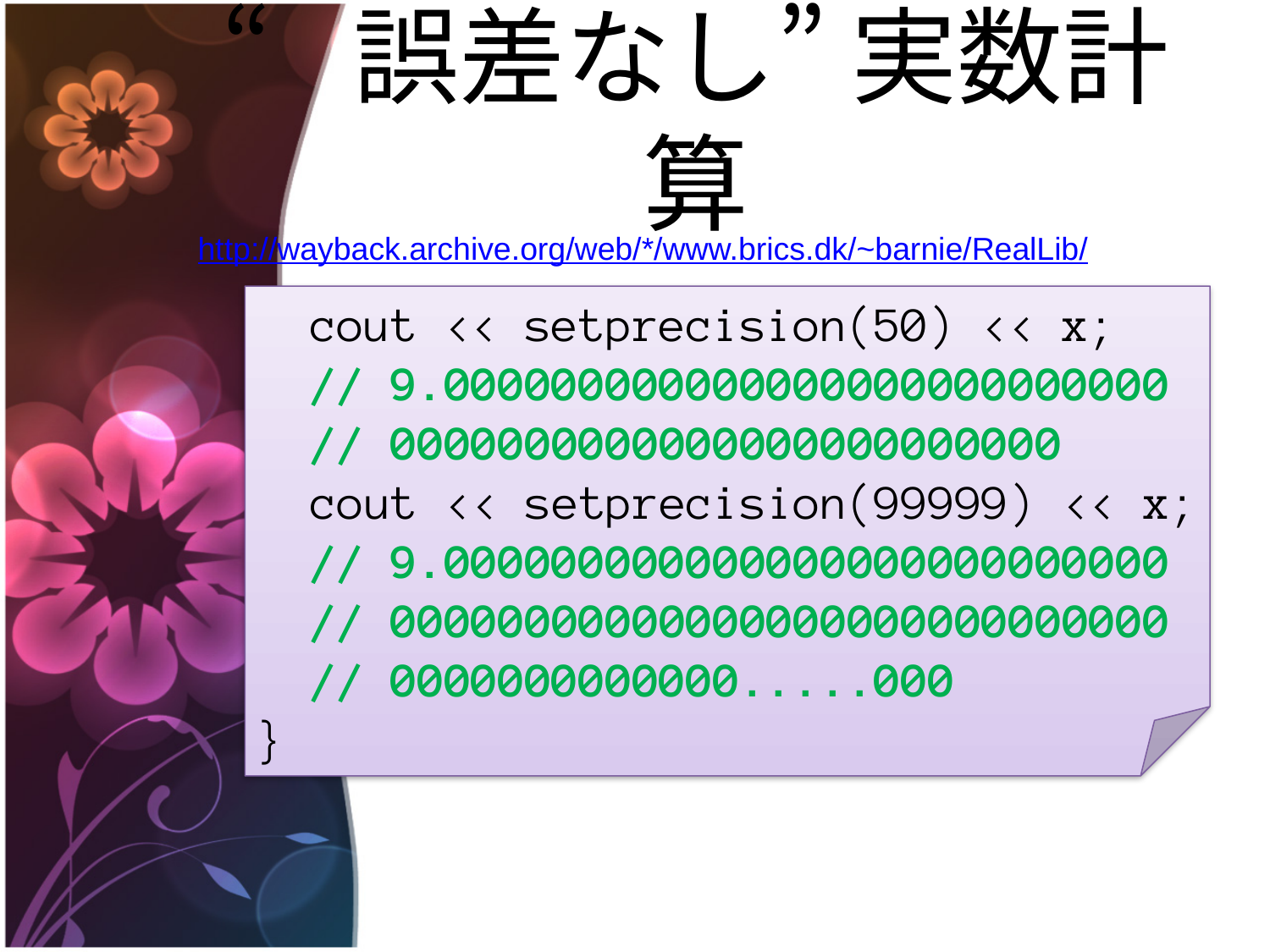

# “誤差なし” 実数計算
http://wayback.archive.org/web/*/www.brics.dk/~barnie/RealLib/
  cout << setprecision(50) << x;
  // 9.000000000000000000000000000
  // 0000000000000000000000000
  cout << setprecision(99999) << x;
  // 9.000000000000000000000000000
  // 00000000000000000000000000000
  // 0000000000000.....000
}